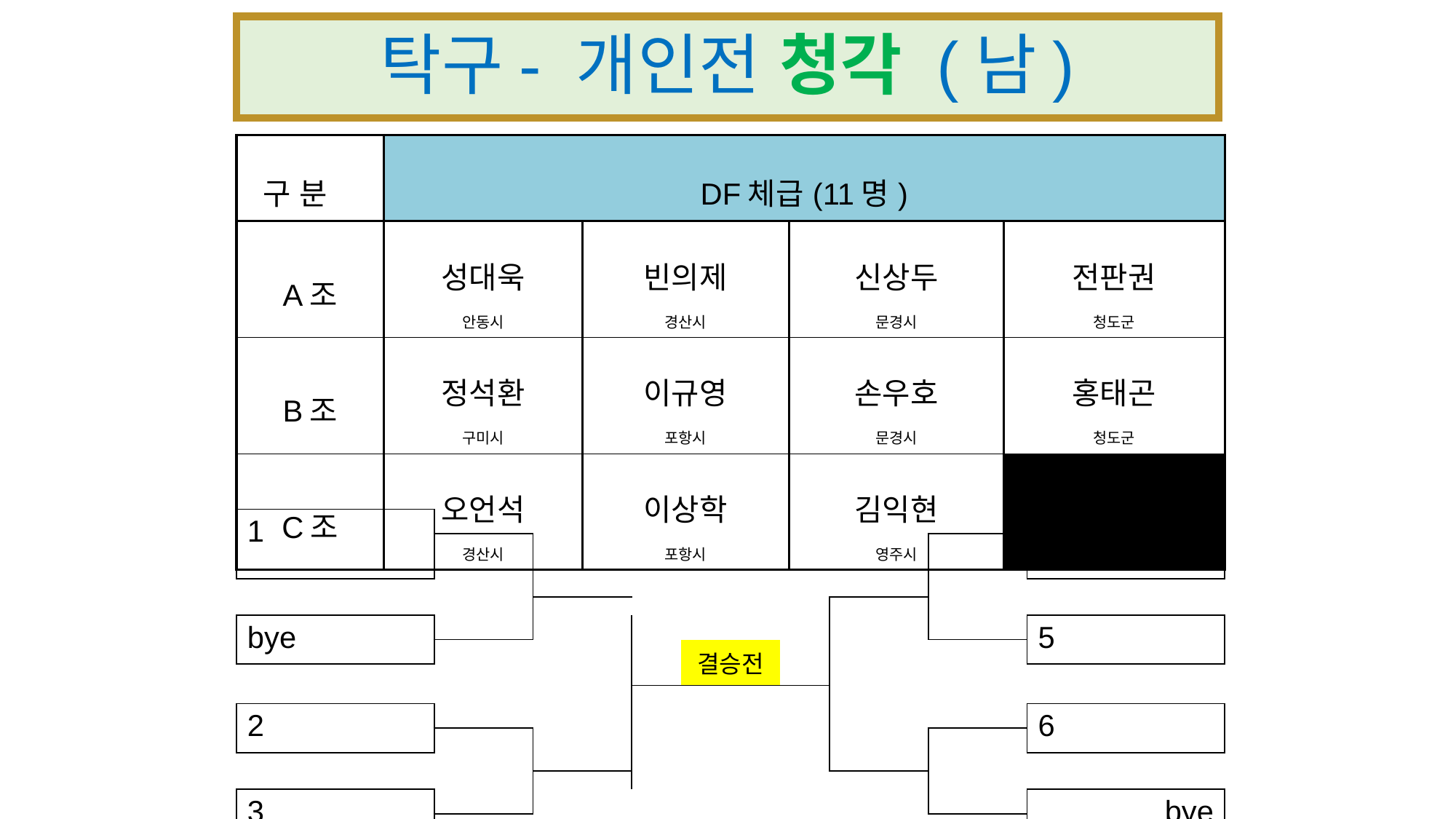

# 탁구- 개인전 청각 (남)
| 구 분 | DF체급(11명) |  |  |  |
| --- | --- | --- | --- | --- |
| A조 | 성대욱 안동시 | 빈의제 경산시 | 신상두 문경시 | 전판권 청도군 |
| B조 | 정석환 구미시 | 이규영 포항시 | 손우호 문경시 | 홍태곤 청도군 |
| C조 | 오언석 경산시 | 이상학 포항시 | 김익현 영주시 |  |
| 1 |  |  |  |  |  |  |  |  |  | 4 |  |
| --- | --- | --- | --- | --- | --- | --- | --- | --- | --- | --- | --- |
|  |  |  |  |  |  |  |  |  |  |  |  |
|  |  |  |  |  |  |  |  |  |  |  |  |
|  |  |  |  |  |  |  |  |  |  |  |  |
| bye |  |  |  |  |  |  |  |  |  | 5 |  |
|  |  |  |  |  | 결승전 |  |  |  |  |  |  |
|  |  |  |  |  |  |  |  |  |  |  |  |
|  |  |  |  |  |  |  |  |  |  |  |  |
| 2 |  |  |  |  |  |  |  |  |  | 6 |  |
|  |  |  |  |  |  |  |  |  |  |  |  |
|  |  |  |  |  |  |  |  |  |  |  |  |
|  |  |  |  |  |  |  |  |  |  |  |  |
| 3 |  |  |  |  |  |  |  |  |  | bye |  |
|  |  |  |  |  |  |  |  |  |  |  |  |